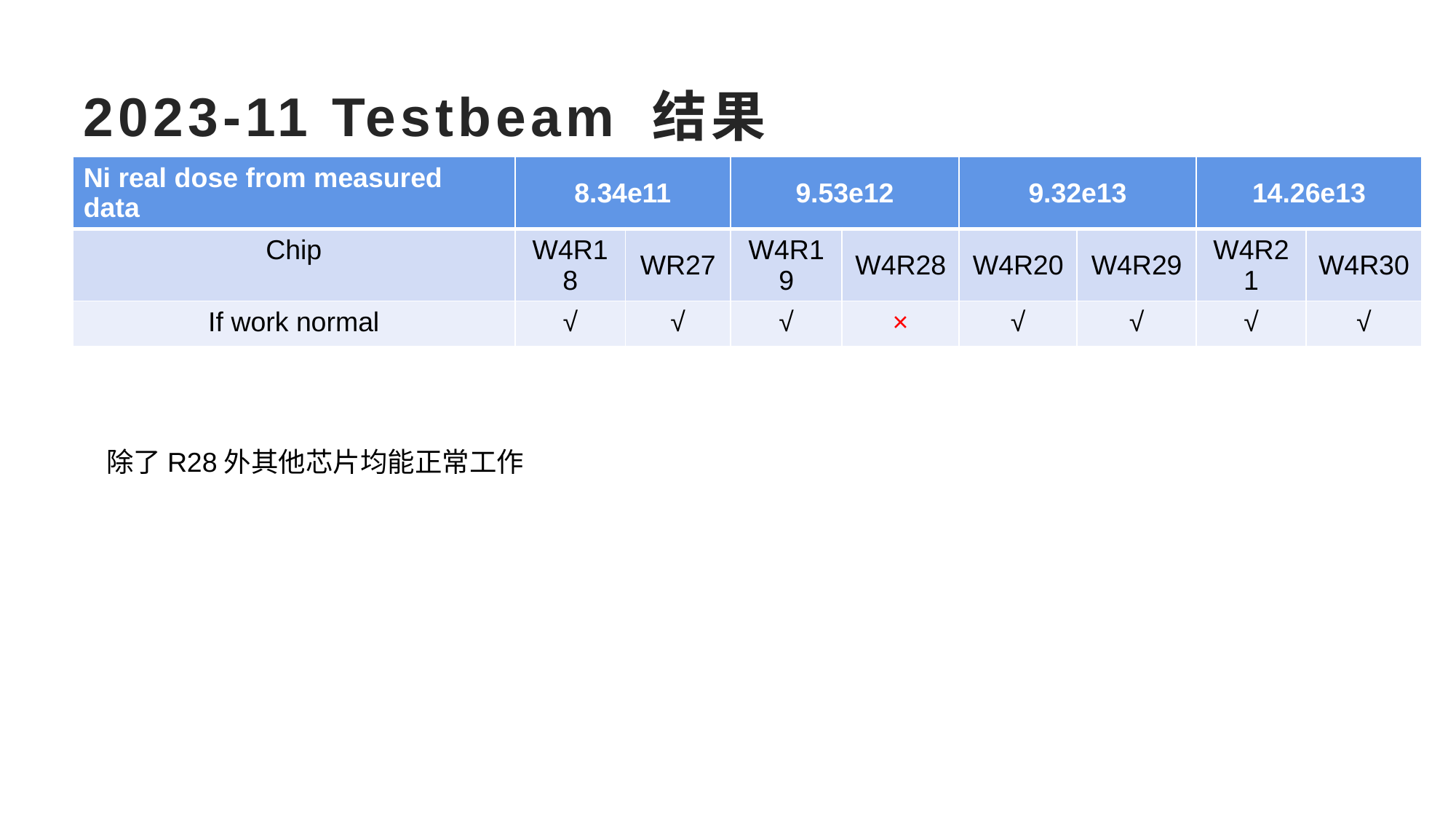

# 2023-11 Testbeam 结果
| Ni real dose from measured data | 8.34e11 |  | 9.53e12 |  | 9.32e13 |  | 14.26e13 |  |
| --- | --- | --- | --- | --- | --- | --- | --- | --- |
| Chip | W4R18 | WR27 | W4R19 | W4R28 | W4R20 | W4R29 | W4R21 | W4R30 |
| If work normal | √ | √ | √ | × | √ | √ | √ | √ |

除了R28外其他芯片均能正常工作